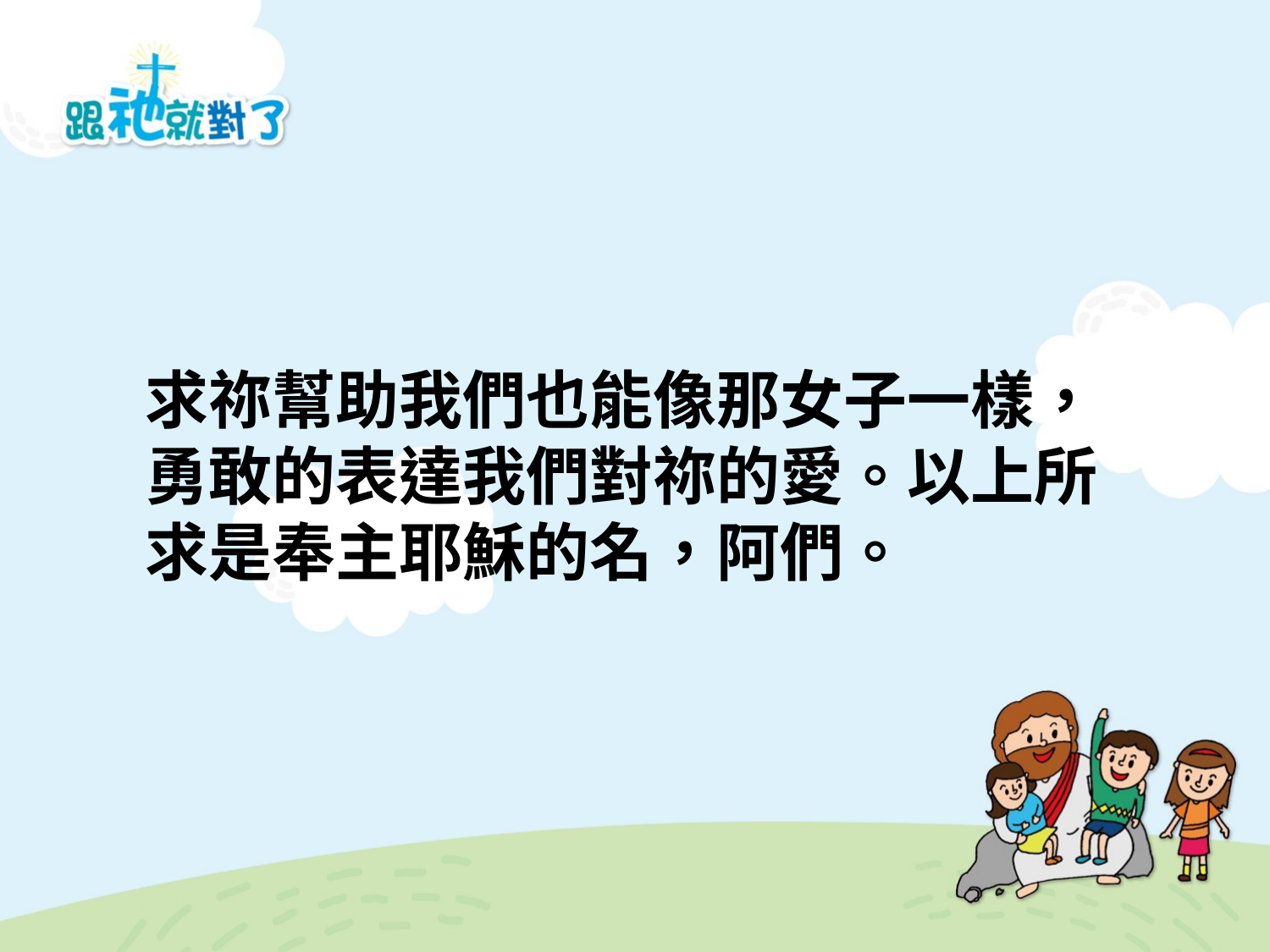

求祢幫助我們也能像那女子一樣，勇敢的表達我們對祢的愛。以上所求是奉主耶穌的名，阿們。